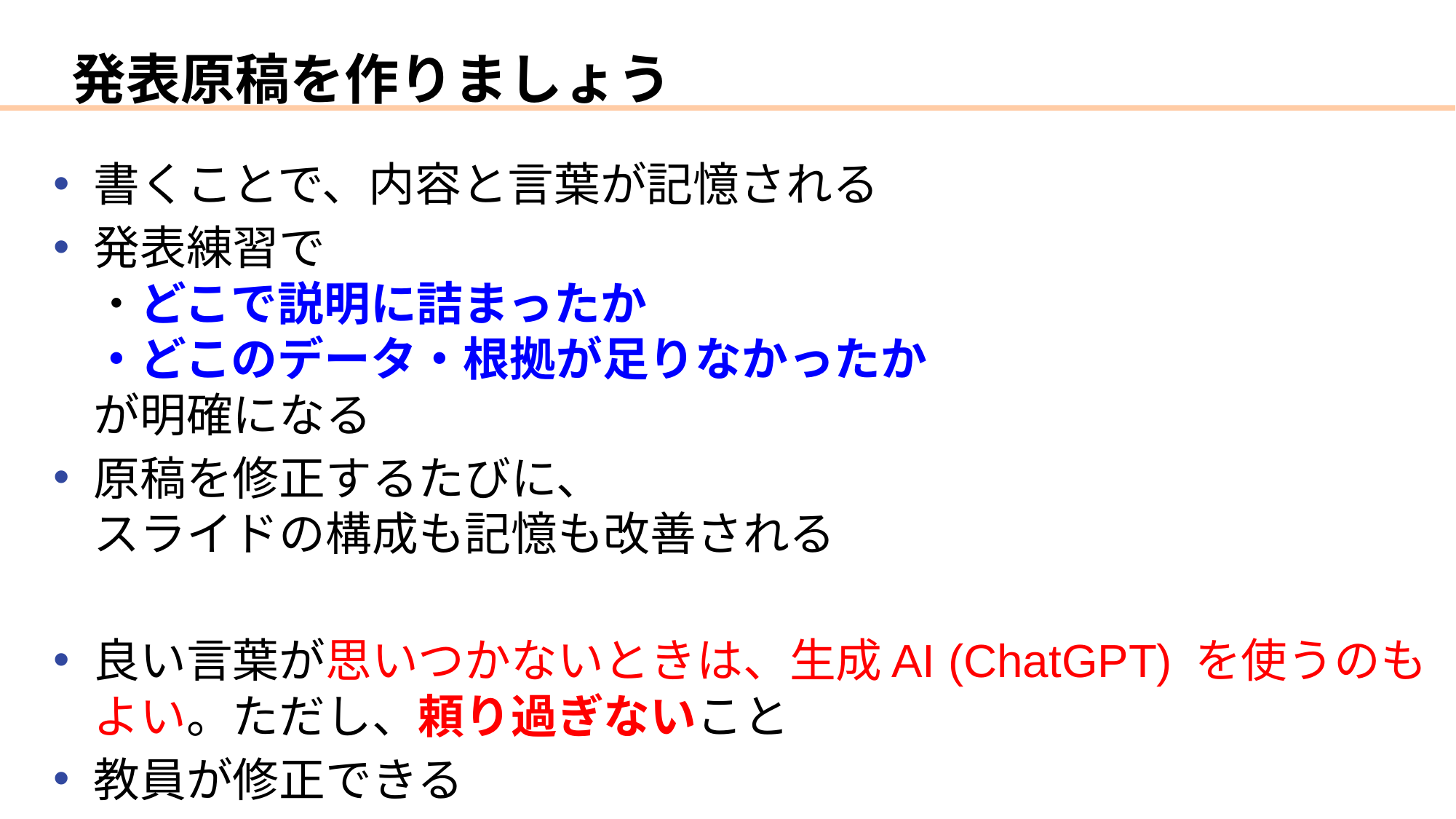

# 発表原稿を作りましょう
書くことで、内容と言葉が記憶される
発表練習で
・どこで説明に詰まったか
・どこのデータ・根拠が足りなかったか
が明確になる
原稿を修正するたびに、
スライドの構成も記憶も改善される

良い言葉が思いつかないときは、生成AI (ChatGPT) を使うのもよい。ただし、頼り過ぎないこと
教員が修正できる